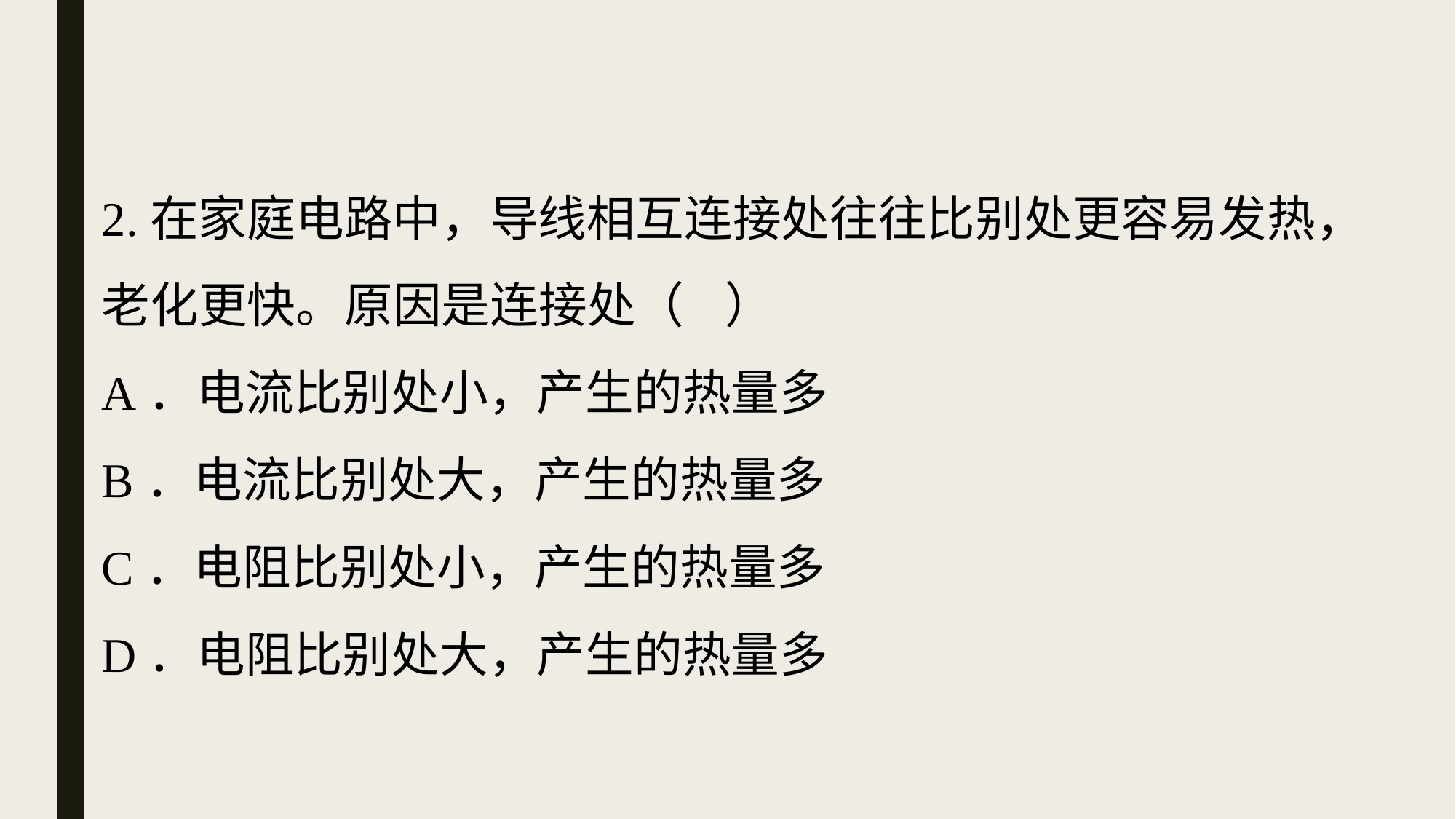

2.在家庭电路中，导线相互连接处往往比别处更容易发热，老化更快。原因是连接处（   ）
A．电流比别处小，产生的热量多
B．电流比别处大，产生的热量多
C．电阻比别处小，产生的热量多
D．电阻比别处大，产生的热量多